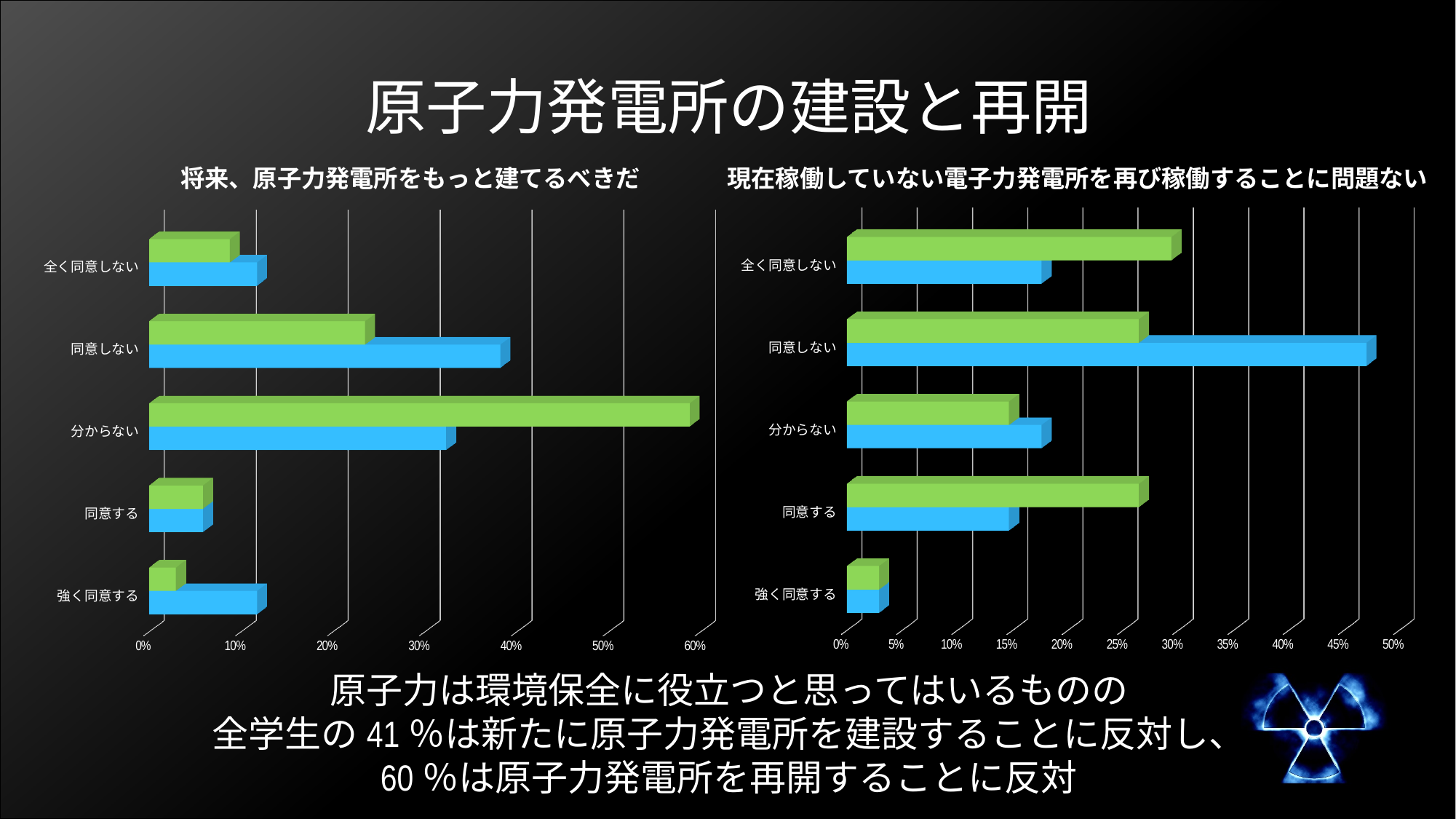

# 原子力発電所の建設と再開
将来、原子力発電所をもっと建てるべきだ
現在稼働していない電子力発電所を再び稼働することに問題ない

[unsupported chart]

[unsupported chart]

原子力は環境保全に役立つと思ってはいるものの
全学生の41％は新たに原子力発電所を建設することに反対し、
60％は原子力発電所を再開することに反対